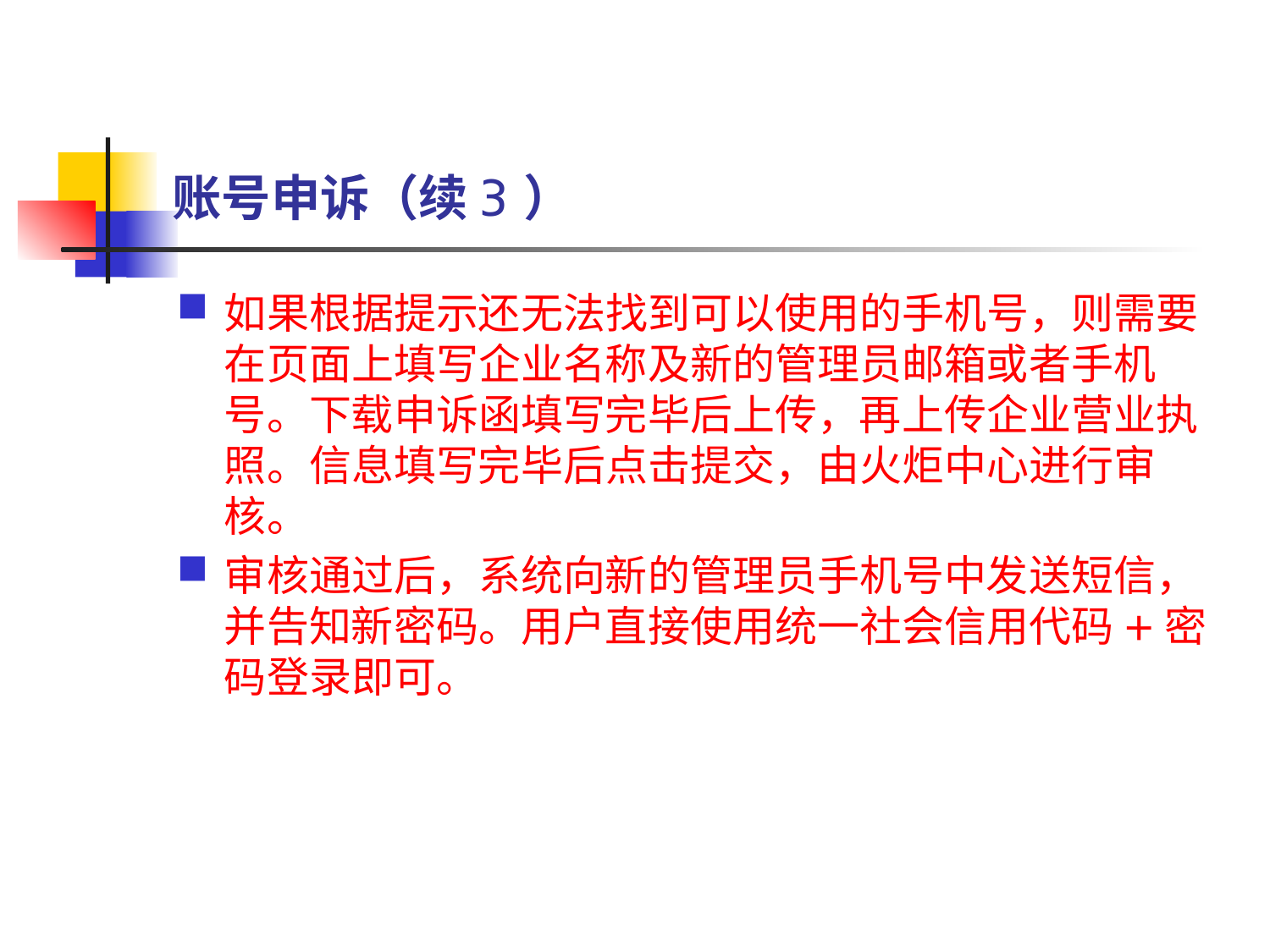

# 账号申诉（续3）
如果根据提示还无法找到可以使用的手机号，则需要在页面上填写企业名称及新的管理员邮箱或者手机号。下载申诉函填写完毕后上传，再上传企业营业执照。信息填写完毕后点击提交，由火炬中心进行审核。
审核通过后，系统向新的管理员手机号中发送短信，并告知新密码。用户直接使用统一社会信用代码+密码登录即可。